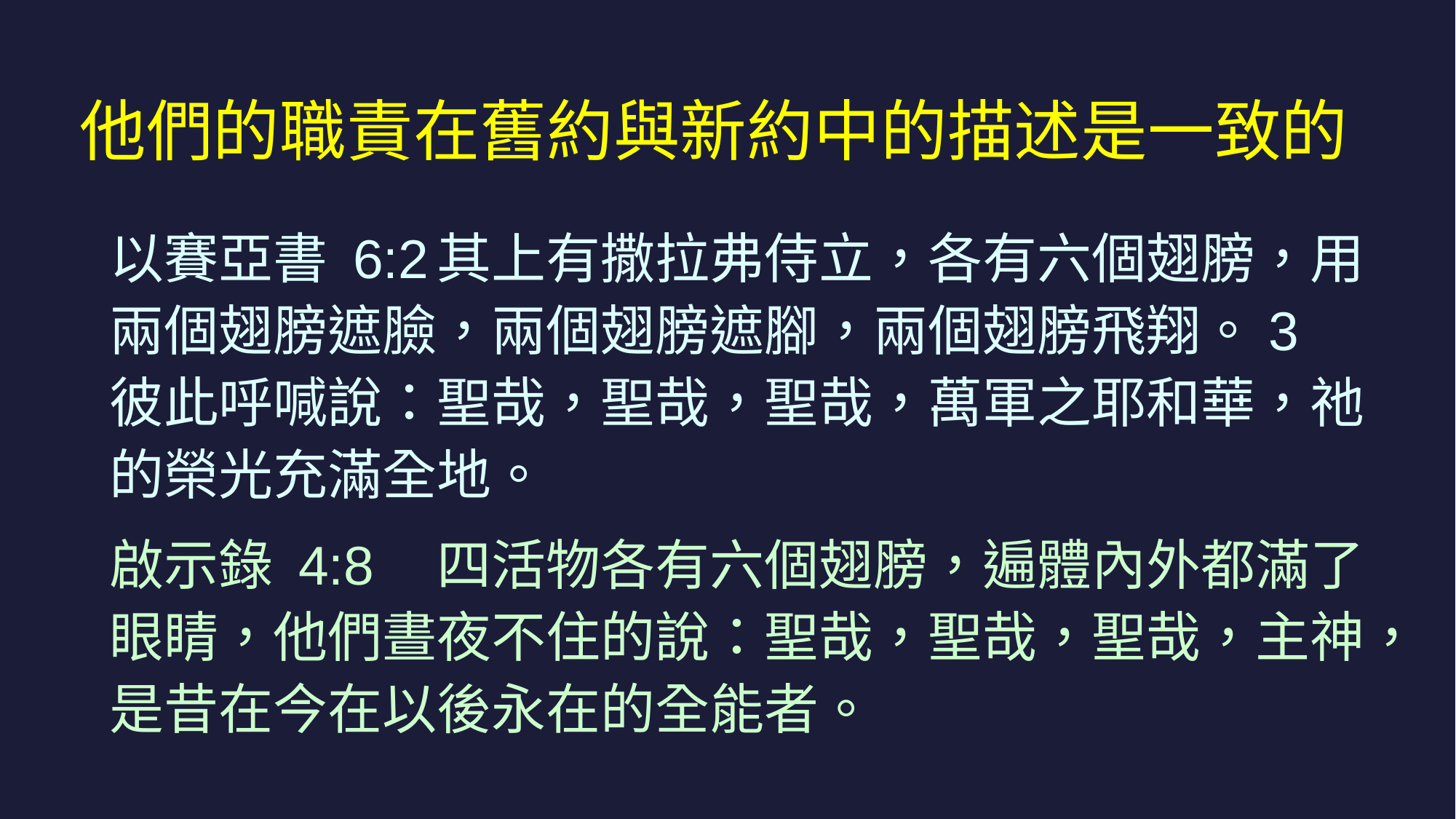

# 他們的職責在舊約與新約中的描述是一致的
以賽亞書 6:2	其上有撒拉弗侍立，各有六個翅膀，用兩個翅膀遮臉，兩個翅膀遮腳，兩個翅膀飛翔。3 彼此呼喊說：聖哉，聖哉，聖哉，萬軍之耶和華，祂的榮光充滿全地。
啟示錄 4:8	四活物各有六個翅膀，遍體內外都滿了眼睛，他們晝夜不住的說：聖哉，聖哉，聖哉，主神，是昔在今在以後永在的全能者。